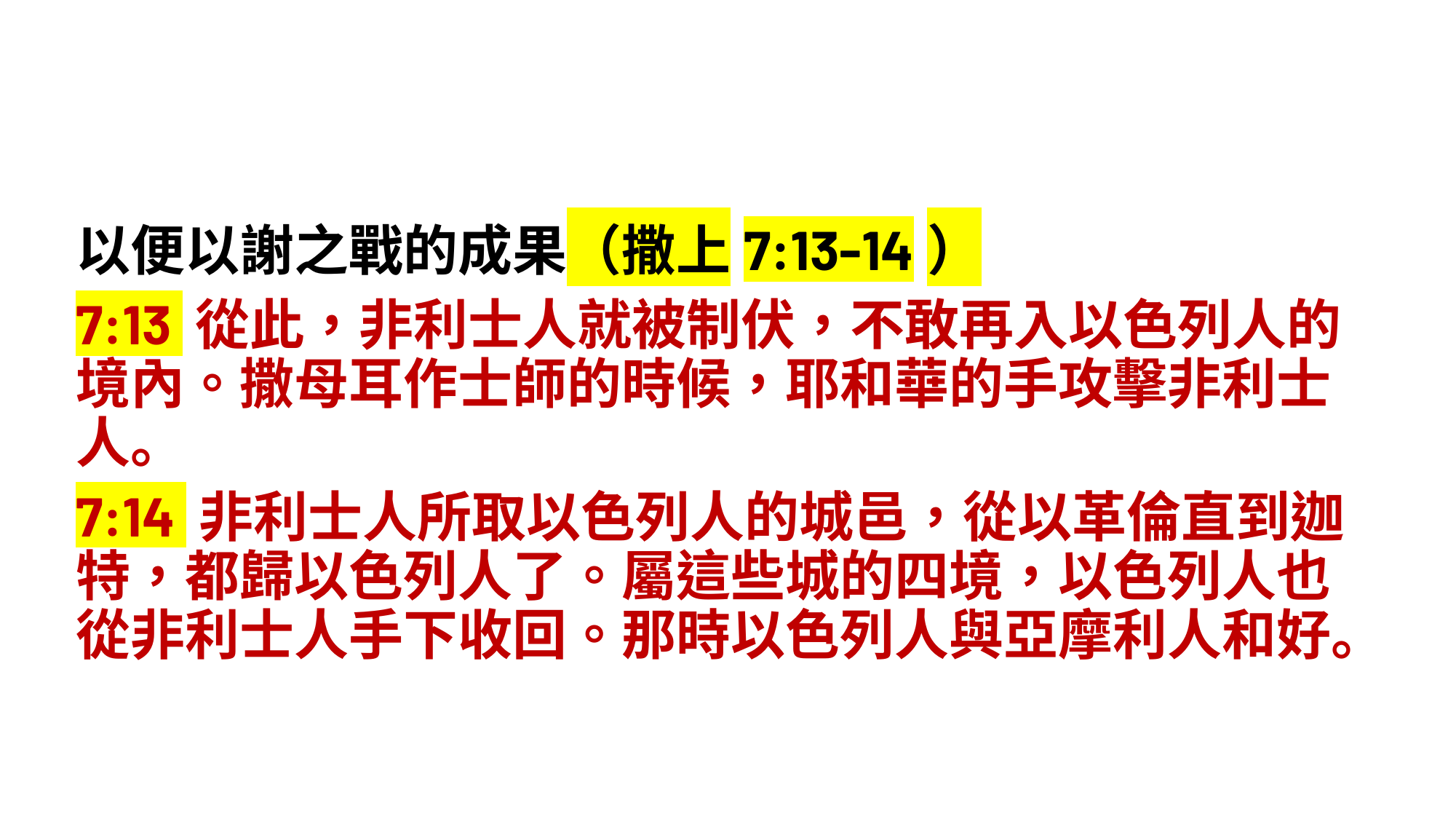

以便以謝之戰的成果（撒上7:13-14）
7:13 從此，非利士人就被制伏，不敢再入以色列人的境內。撒母耳作士師的時候，耶和華的手攻擊非利士人。
7:14 非利士人所取以色列人的城邑，從以革倫直到迦特，都歸以色列人了。屬這些城的四境，以色列人也從非利士人手下收回。那時以色列人與亞摩利人和好。